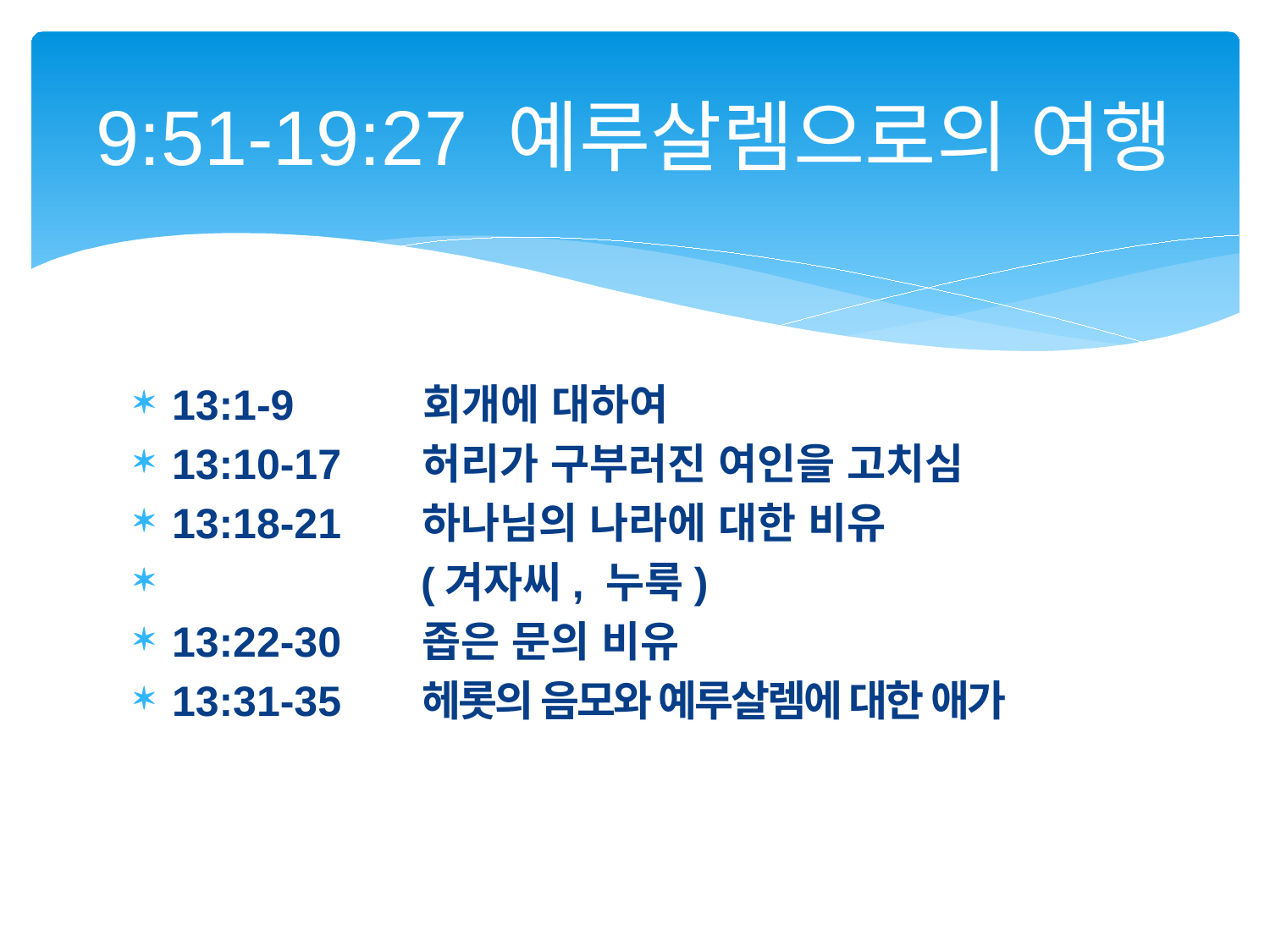

# 9:51-19:27 예루살렘으로의 여행
13:1-9          회개에 대하여
13:10-17      허리가 구부러진 여인을 고치심
13:18-21      하나님의 나라에 대한 비유
                     (겨자씨, 누룩)
13:22-30      좁은 문의 비유
13:31-35      헤롯의 음모와 예루살렘에 대한 애가